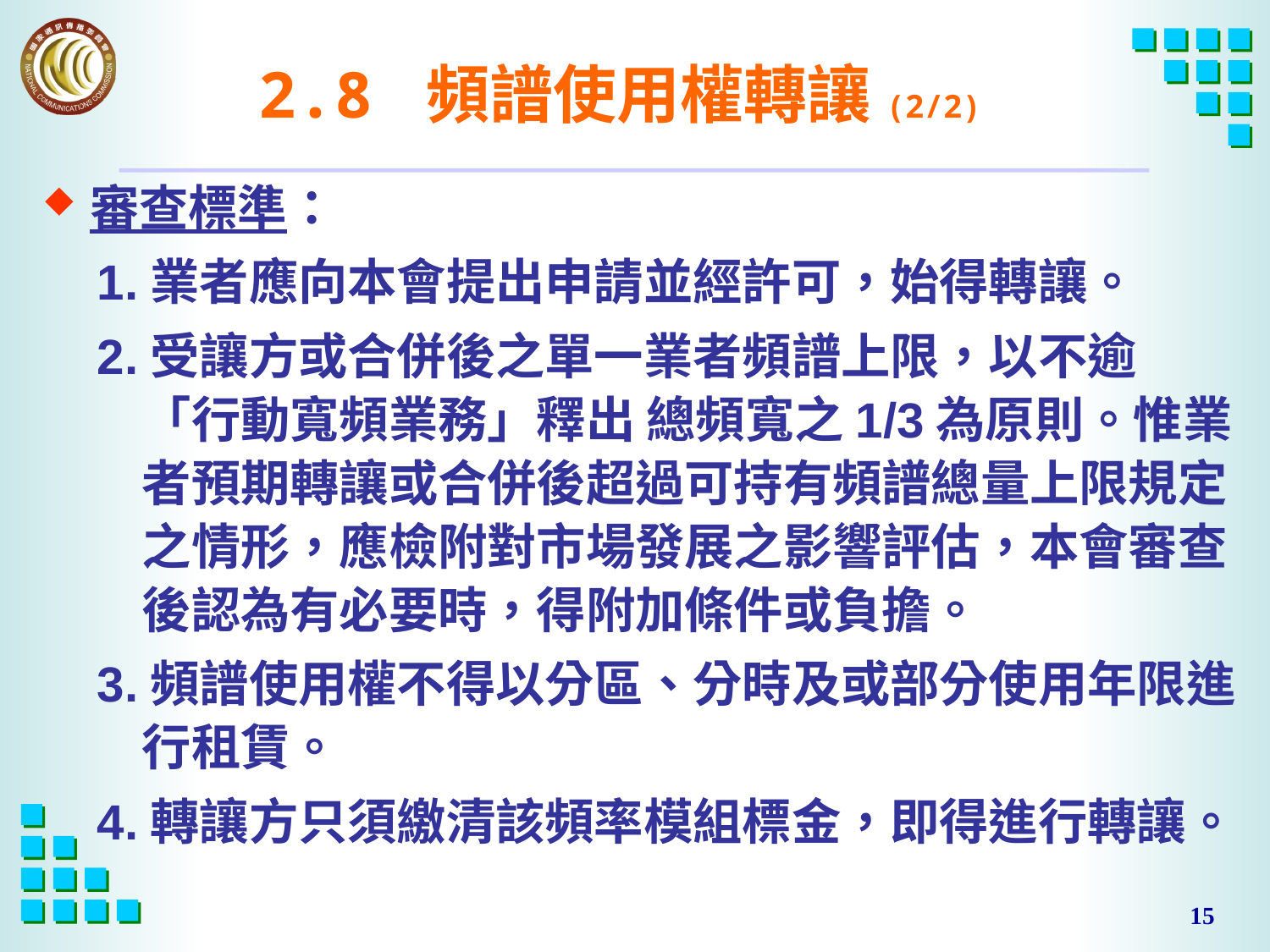

# 2.8 頻譜使用權轉讓(2/2)
審查標準：
    1.業者應向本會提出申請並經許可，始得轉讓。
    2.受讓方或合併後之單一業者頻譜上限，以不逾     「行動寬頻業務」釋出 總頻寬之1/3為原則。惟業者預期轉讓或合併後超過可持有頻譜總量上限規定之情形，應檢附對市場發展之影響評估，本會審查後認為有必要時，得附加條件或負擔。
    3.頻譜使用權不得以分區、分時及或部分使用年限進行租賃。
    4.轉讓方只須繳清該頻率模組標金，即得進行轉讓。